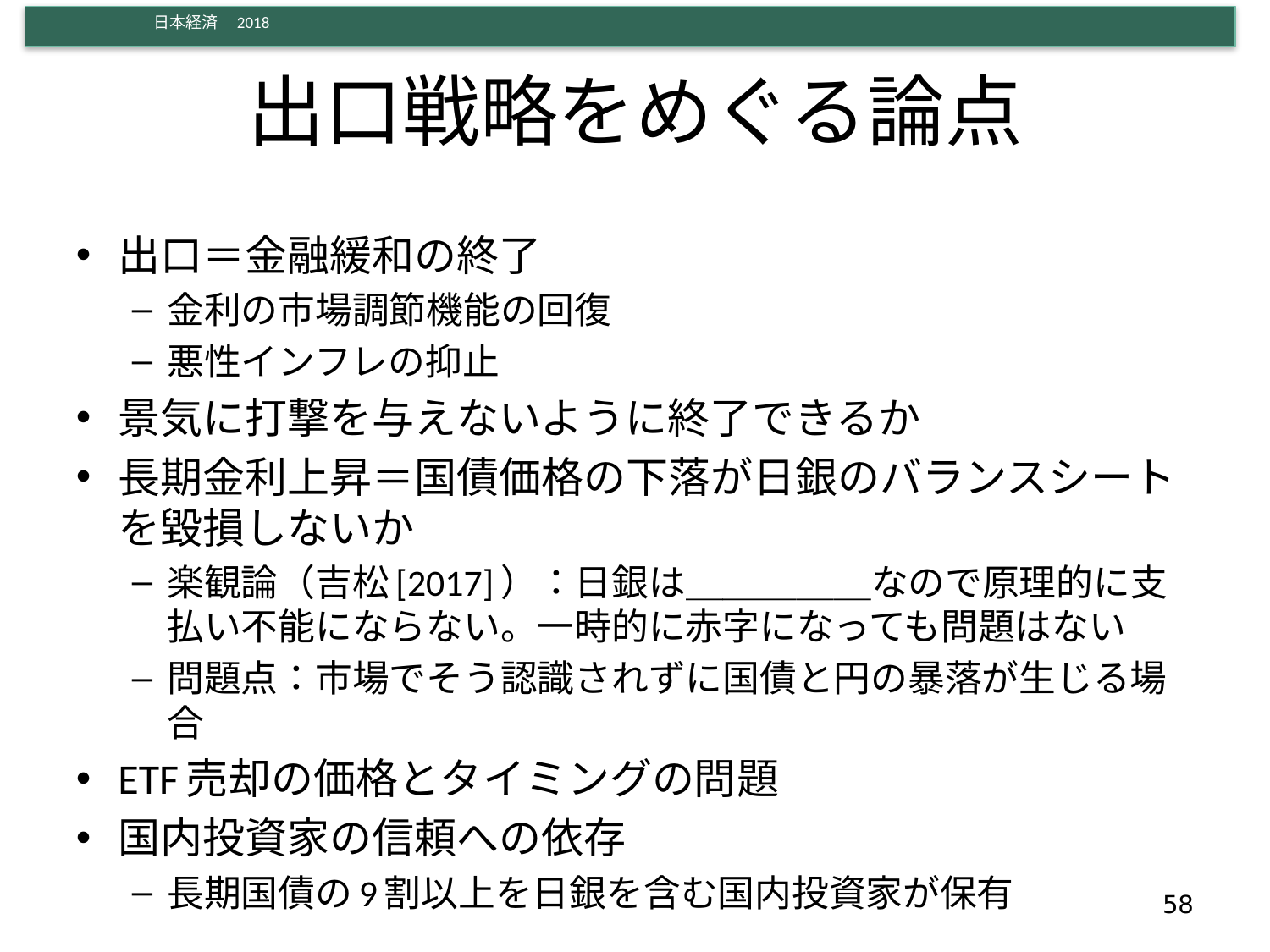

# 出口戦略をめぐる論点
出口＝金融緩和の終了
金利の市場調節機能の回復
悪性インフレの抑止
景気に打撃を与えないように終了できるか
長期金利上昇＝国債価格の下落が日銀のバランスシートを毀損しないか
楽観論（吉松[2017]）：日銀は＿＿＿＿＿なので原理的に支払い不能にならない。一時的に赤字になっても問題はない
問題点：市場でそう認識されずに国債と円の暴落が生じる場合
ETF売却の価格とタイミングの問題
国内投資家の信頼への依存
長期国債の9割以上を日銀を含む国内投資家が保有

58